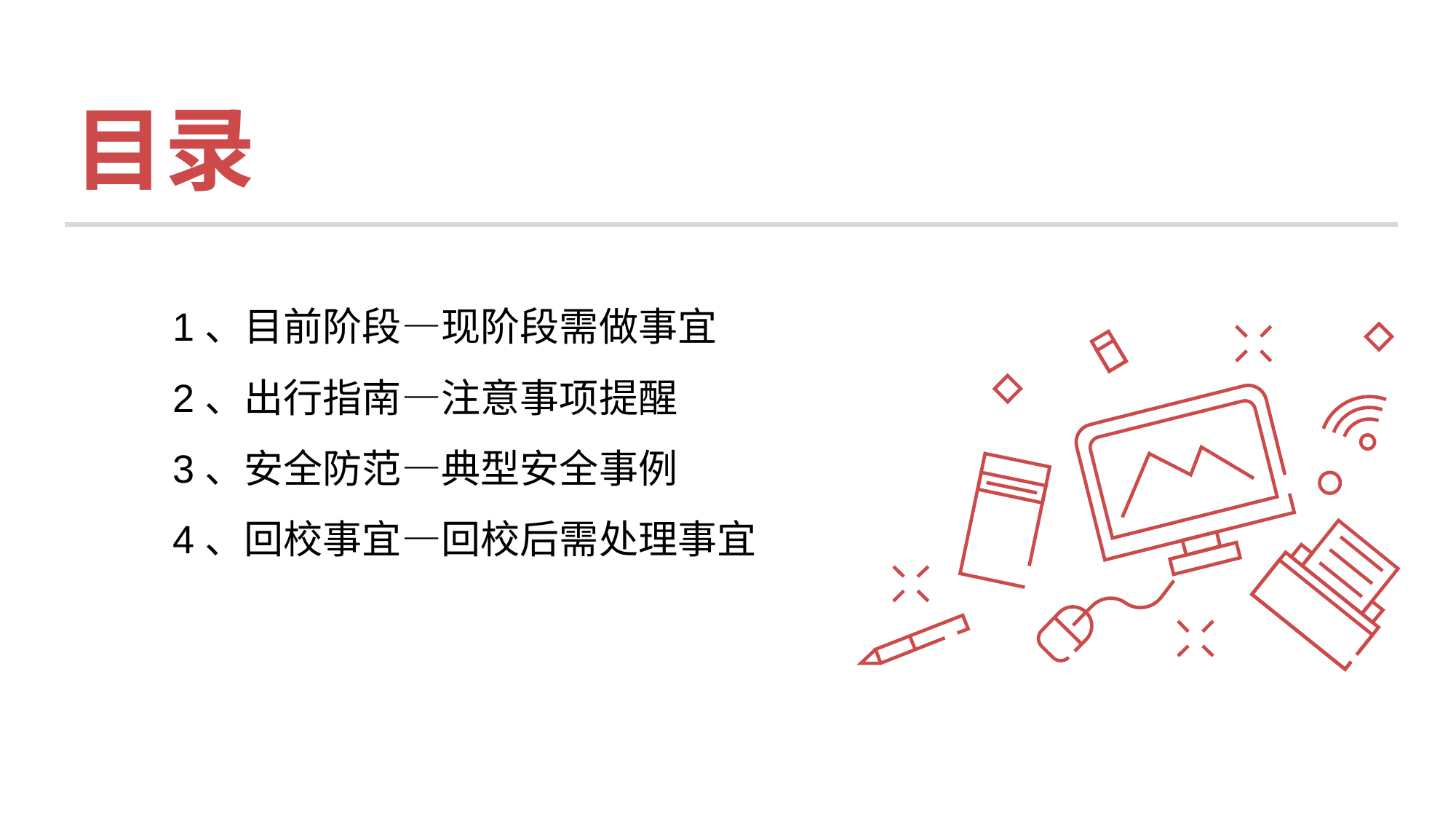

目录
1、目前阶段—现阶段需做事宜
2、出行指南—注意事项提醒
3、安全防范—典型安全事例
4、回校事宜—回校后需处理事宜